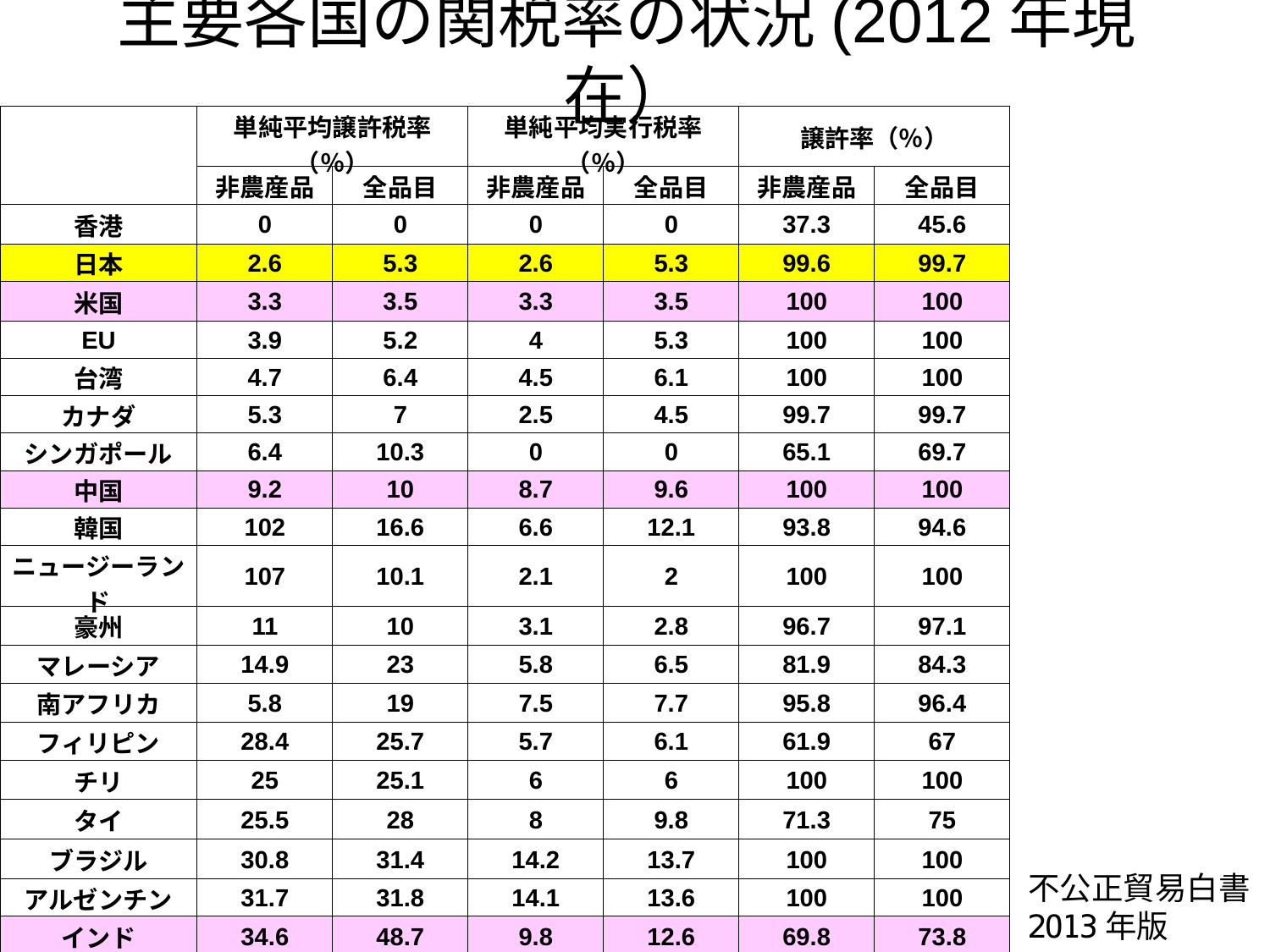

# 主要各国の関税率の状況(2012年現在）
|  | 単純平均譲許税率（％） |  | 単純平均実行税率（％） |  | 譲許率（％） |  |
| --- | --- | --- | --- | --- | --- | --- |
|  | 非農産品 | 全品目 | 非農産品 | 全品目 | 非農産品 | 全品目 |
| 香港 | 0 | 0 | 0 | 0 | 37.3 | 45.6 |
| 日本 | 2.6 | 5.3 | 2.6 | 5.3 | 99.6 | 99.7 |
| 米国 | 3.3 | 3.5 | 3.3 | 3.5 | 100 | 100 |
| EU | 3.9 | 5.2 | 4 | 5.3 | 100 | 100 |
| 台湾 | 4.7 | 6.4 | 4.5 | 6.1 | 100 | 100 |
| カナダ | 5.3 | 7 | 2.5 | 4.5 | 99.7 | 99.7 |
| シンガポール | 6.4 | 10.3 | 0 | 0 | 65.1 | 69.7 |
| 中国 | 9.2 | 10 | 8.7 | 9.6 | 100 | 100 |
| 韓国 | 102 | 16.6 | 6.6 | 12.1 | 93.8 | 94.6 |
| ニュージーランド | 107 | 10.1 | 2.1 | 2 | 100 | 100 |
| 豪州 | 11 | 10 | 3.1 | 2.8 | 96.7 | 97.1 |
| マレーシア | 14.9 | 23 | 5.8 | 6.5 | 81.9 | 84.3 |
| 南アフリカ | 5.8 | 19 | 7.5 | 7.7 | 95.8 | 96.4 |
| フィリピン | 28.4 | 25.7 | 5.7 | 6.1 | 61.9 | 67 |
| チリ | 25 | 25.1 | 6 | 6 | 100 | 100 |
| タイ | 25.5 | 28 | 8 | 9.8 | 71.3 | 75 |
| ブラジル | 30.8 | 31.4 | 14.2 | 13.7 | 100 | 100 |
| アルゼンチン | 31.7 | 31.8 | 14.1 | 13.6 | 100 | 100 |
| インド | 34.6 | 48.7 | 9.8 | 12.6 | 69.8 | 73.8 |
| メキシコ | 34.8 | 36.1 | 6.3 | 8.3 | 100 | 100 |
不公正貿易白書
2013年版